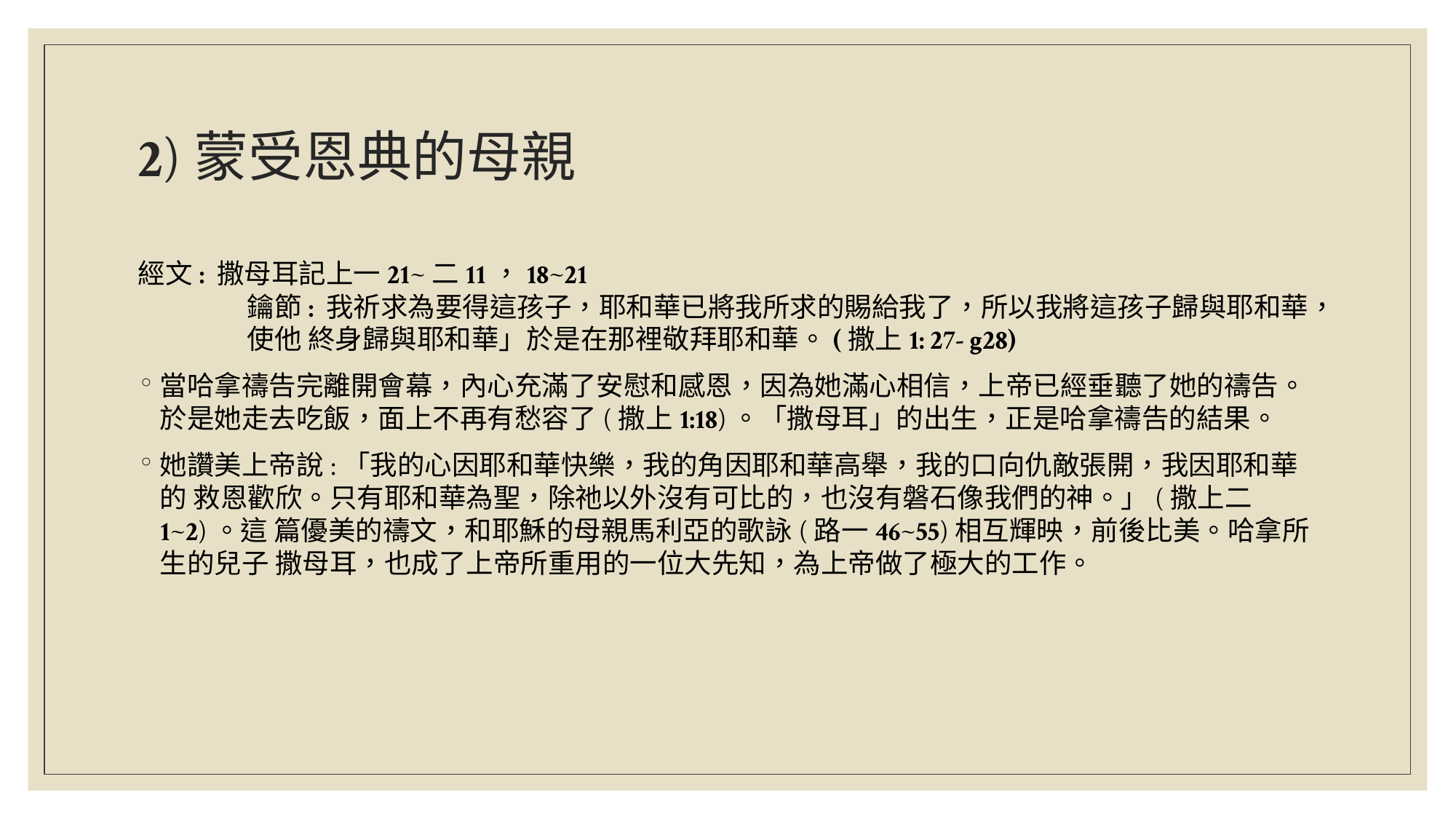

# 2)蒙受恩典的母親
經文: 撒母耳記上一21~二11，18~21
	鑰節: 我祈求為要得這孩子，耶和華已將我所求的賜給我了，所以我將這孩子歸與耶和華，	使他 終身歸與耶和華」於是在那裡敬拜耶和華。(撒上1: 27- g28)
當哈拿禱告完離開會幕，內心充滿了安慰和感恩，因為她滿心相信，上帝已經垂聽了她的禱告。 於是她走去吃飯，面上不再有愁容了(撒上1:18)。「撒母耳」的出生，正是哈拿禱告的結果。
她讚美上帝說:「我的心因耶和華快樂，我的角因耶和華高舉，我的口向仇敵張開，我因耶和華的 救恩歡欣。只有耶和華為聖，除祂以外沒有可比的，也沒有磐石像我們的神。」(撒上二1~2)。這 篇優美的禱文，和耶穌的母親馬利亞的歌詠(路一46~55)相互輝映，前後比美。哈拿所生的兒子 撒母耳，也成了上帝所重用的一位大先知，為上帝做了極大的工作。